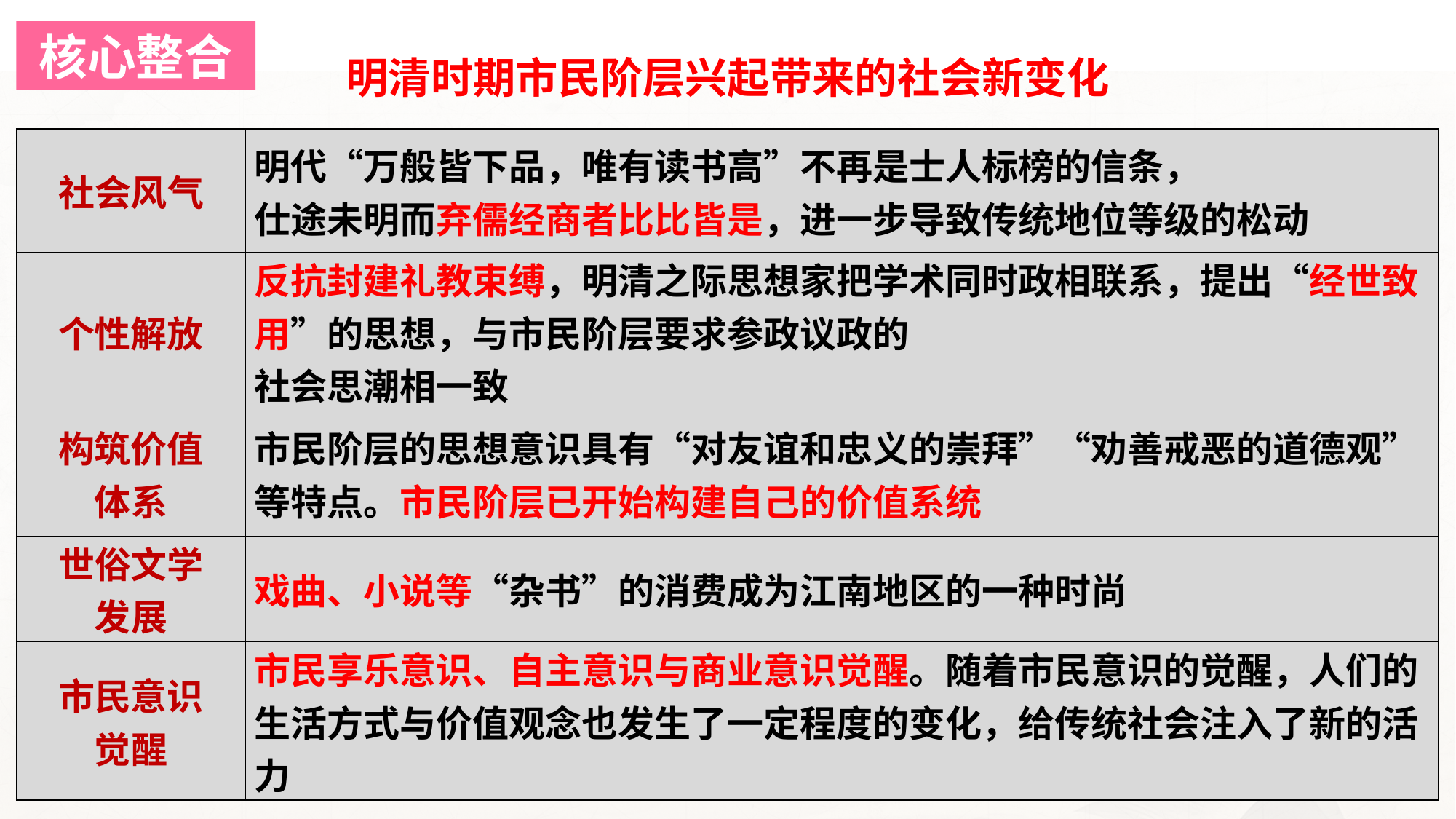

核心整合
明清时期市民阶层兴起带来的社会新变化
| 社会风气 | 明代“万般皆下品，唯有读书高”不再是士人标榜的信条， 仕途未明而弃儒经商者比比皆是，进一步导致传统地位等级的松动 |
| --- | --- |
| 个性解放 | 反抗封建礼教束缚，明清之际思想家把学术同时政相联系，提出“经世致用”的思想，与市民阶层要求参政议政的 社会思潮相一致 |
| 构筑价值 体系 | 市民阶层的思想意识具有“对友谊和忠义的崇拜”“劝善戒恶的道德观”等特点。市民阶层已开始构建自己的价值系统 |
| 世俗文学 发展 | 戏曲、小说等“杂书”的消费成为江南地区的一种时尚 |
| 市民意识 觉醒 | 市民享乐意识、自主意识与商业意识觉醒。随着市民意识的觉醒，人们的生活方式与价值观念也发生了一定程度的变化，给传统社会注入了新的活力 |